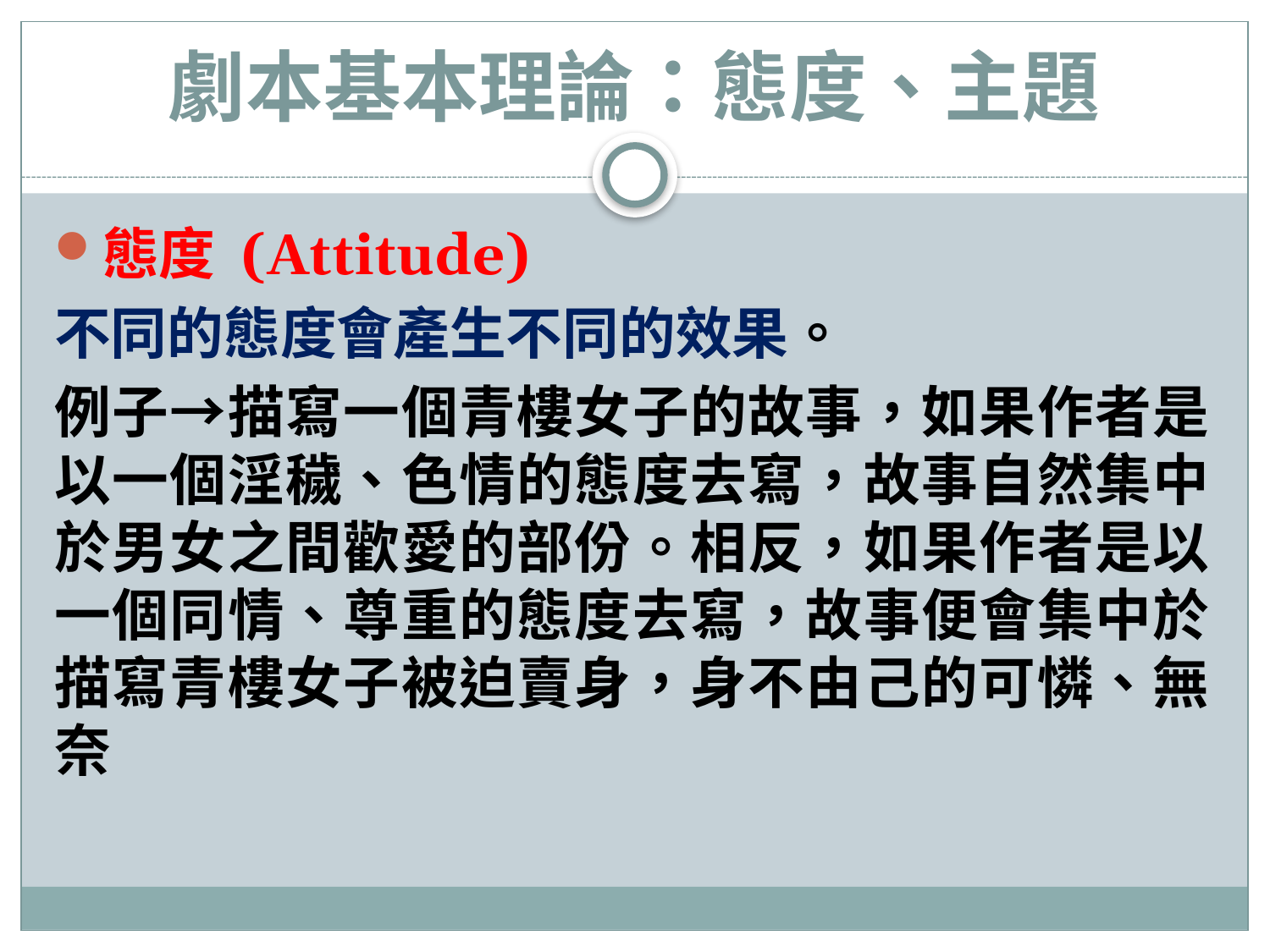

# 劇本基本理論：態度、主題
態度 (Attitude)
不同的態度會產生不同的效果。
例子→描寫一個青樓女子的故事，如果作者是以一個淫穢、色情的態度去寫，故事自然集中於男女之間歡愛的部份。相反，如果作者是以一個同情、尊重的態度去寫，故事便會集中於描寫青樓女子被迫賣身，身不由己的可憐、無奈